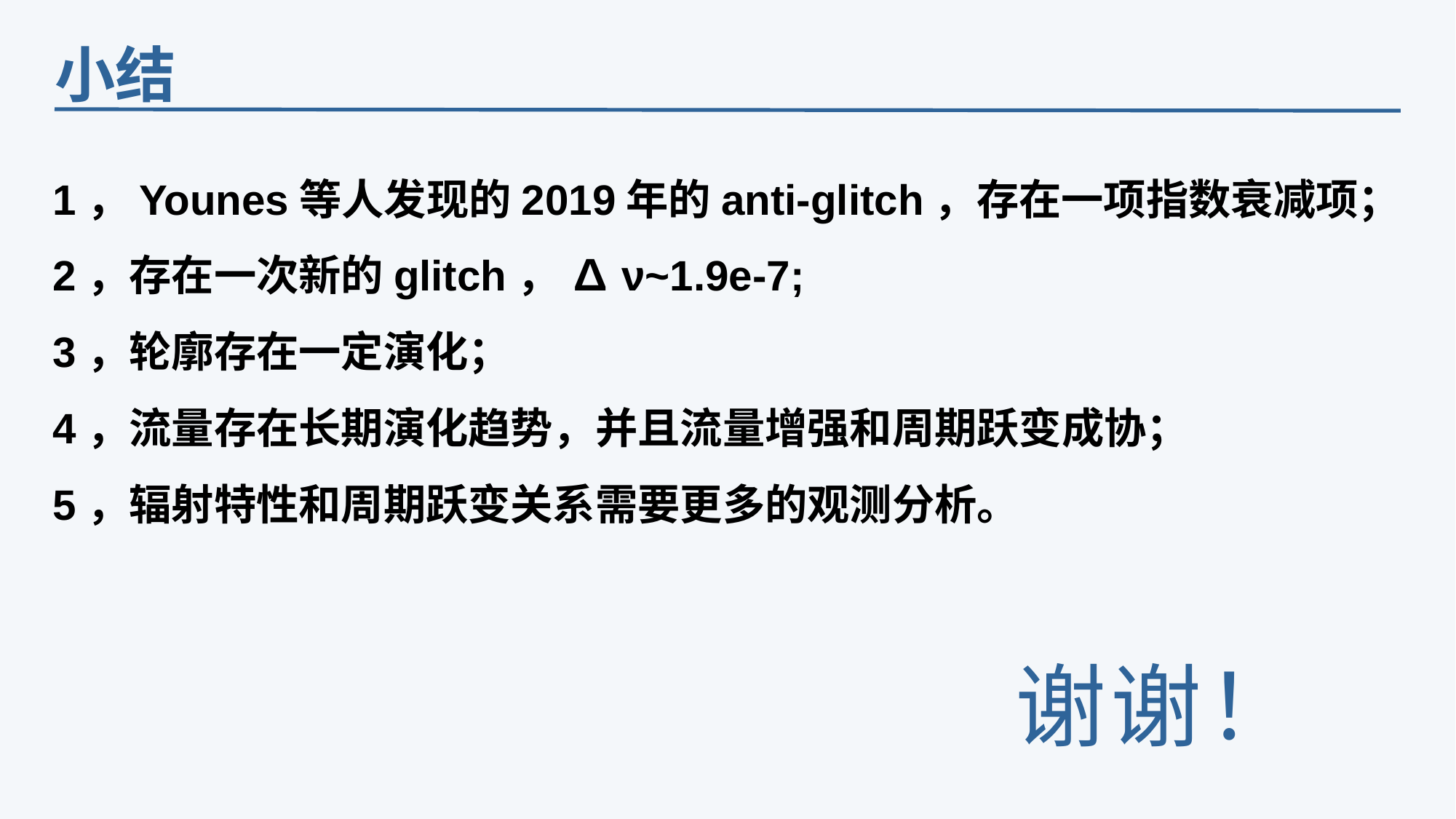

小结
1，Younes等人发现的2019年的anti-glitch，存在一项指数衰减项；
2，存在一次新的glitch， ∆ν~1.9e-7;
3，轮廓存在一定演化；
4，流量存在长期演化趋势，并且流量增强和周期跃变成协；
5，辐射特性和周期跃变关系需要更多的观测分析。
# 谢谢！